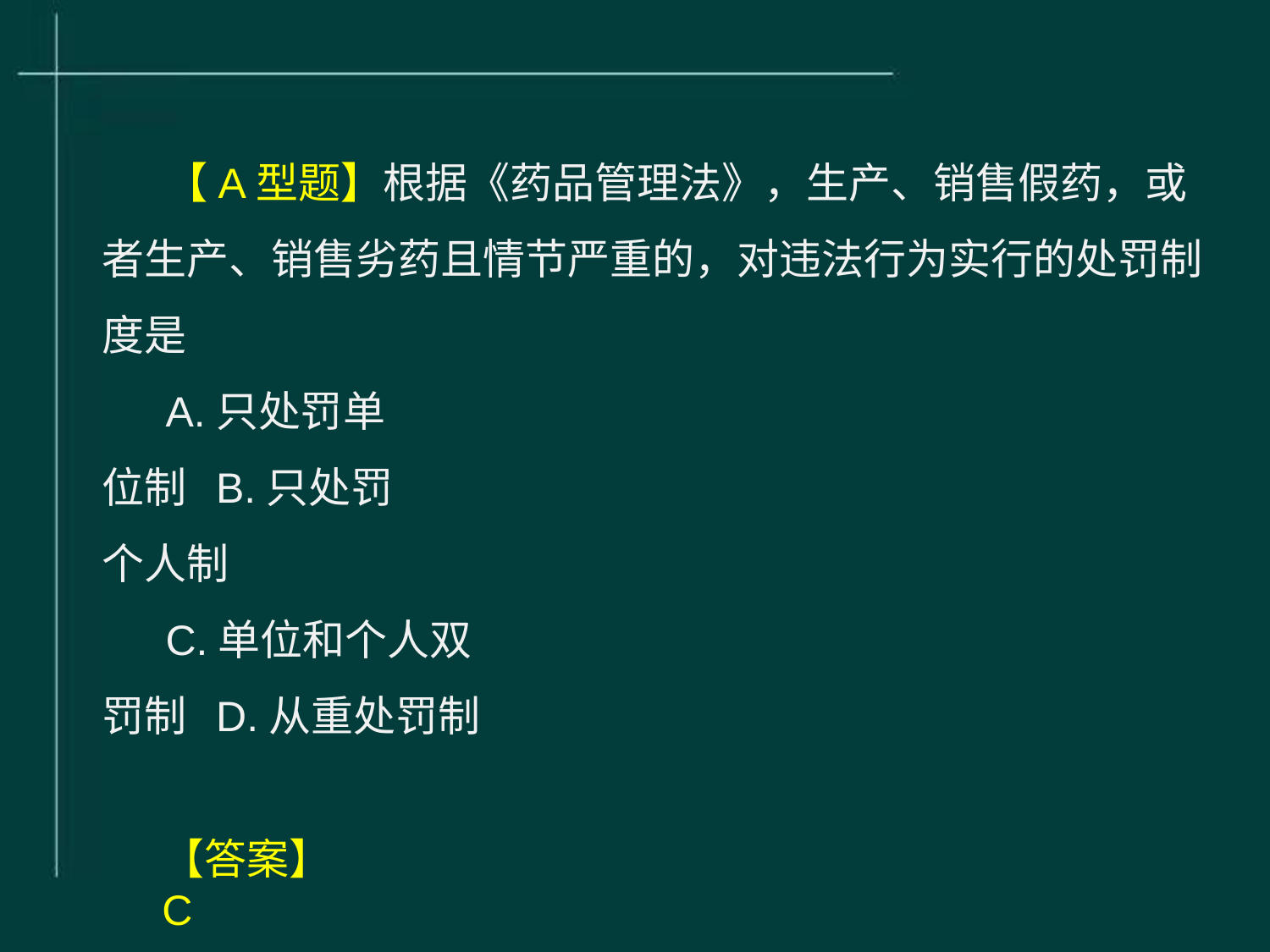

【A型题】根据《药品管理法》，生产、销售假药，或 者生产、销售劣药且情节严重的，对违法行为实行的处罚制 度是
A.只处罚单位制  B.只处罚个人制
C.单位和个人双罚制  D.从重处罚制
【答案】C